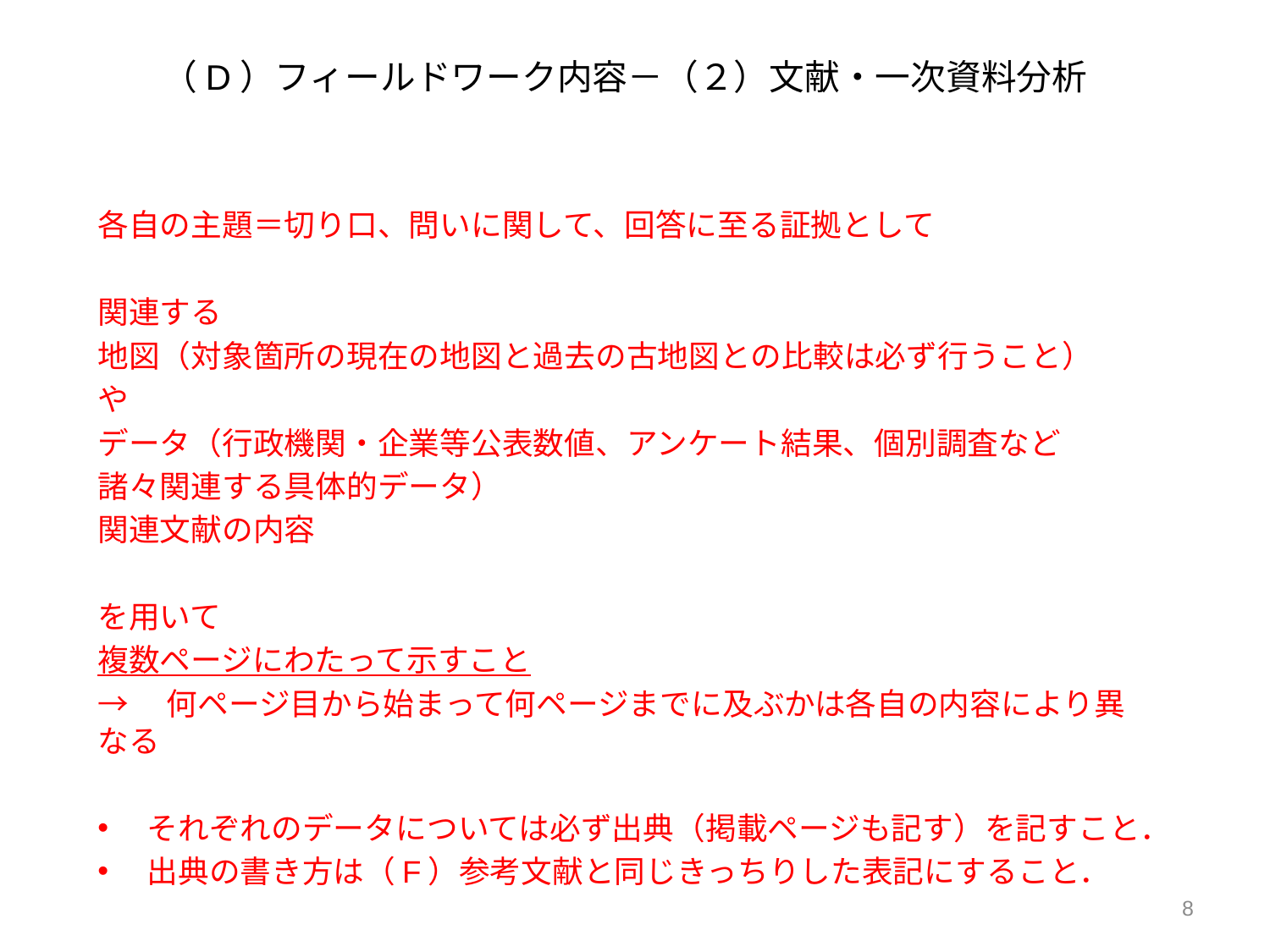

# （D）フィールドワーク内容－（２）文献・一次資料分析

各自の主題＝切り口、問いに関して、回答に至る証拠として

関連する
地図（対象箇所の現在の地図と過去の古地図との比較は必ず行うこと）
や
データ（行政機関・企業等公表数値、アンケート結果、個別調査など
諸々関連する具体的データ）
関連文献の内容

を用いて
複数ページにわたって示すこと
→　何ページ目から始まって何ページまでに及ぶかは各自の内容により異なる

それぞれのデータについては必ず出典（掲載ページも記す）を記すこと．
出典の書き方は（F）参考文献と同じきっちりした表記にすること．
8